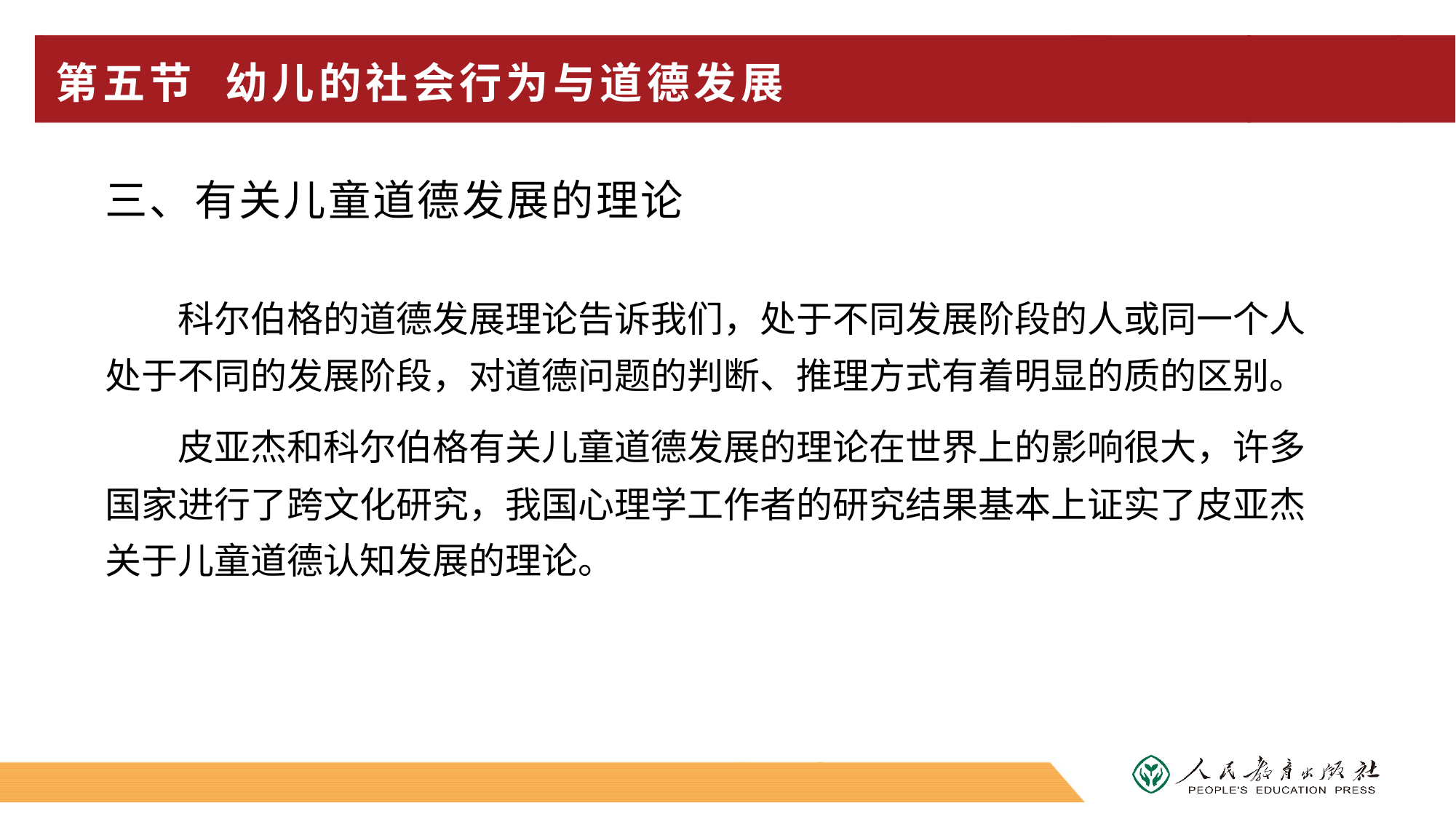

# 第五节  幼儿的社会行为与道德发展
三、有关儿童道德发展的理论
科尔伯格的道德发展理论告诉我们，处于不同发展阶段的人或同一个人处于不同的发展阶段，对道德问题的判断、推理方式有着明显的质的区别。
皮亚杰和科尔伯格有关儿童道德发展的理论在世界上的影响很大，许多国家进行了跨文化研究，我国心理学工作者的研究结果基本上证实了皮亚杰关于儿童道德认知发展的理论。